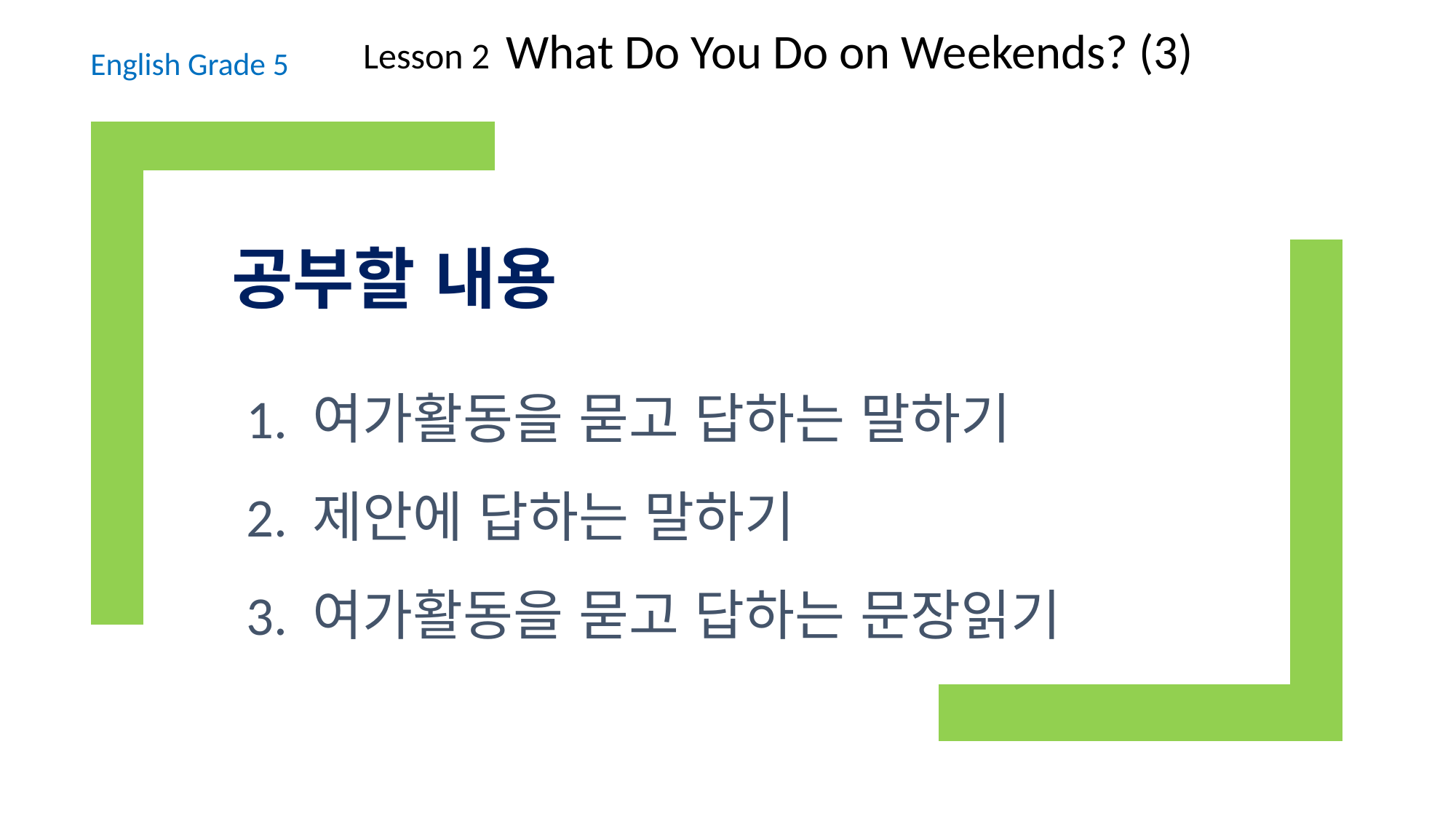

Lesson 2  What Do You Do on Weekends? (3)
English Grade 5

공부할 내용
1. 여가활동을 묻고 답하는 말하기
2. 제안에 답하는 말하기
3. 여가활동을 묻고 답하는 문장읽기